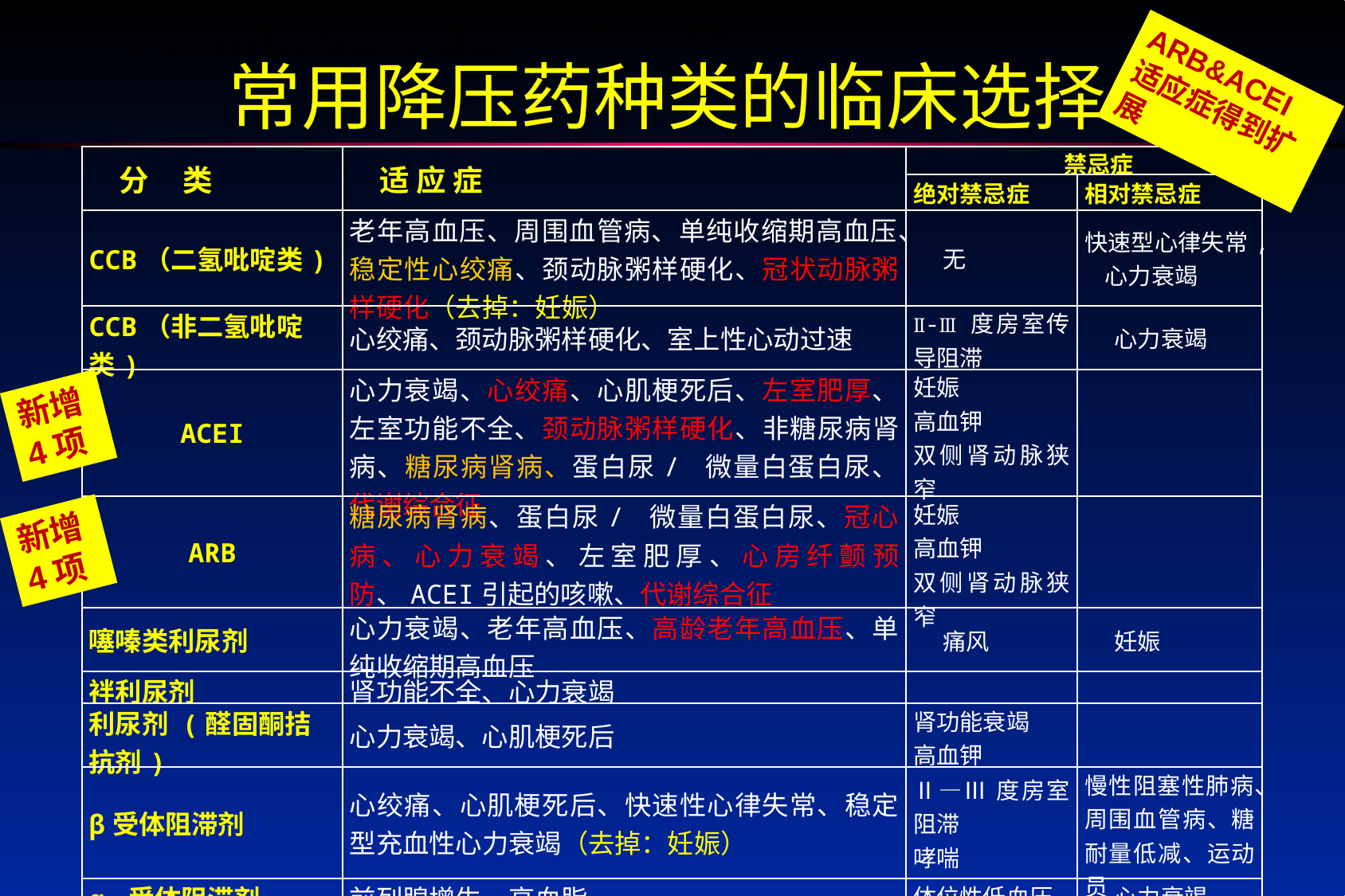

CCB：二氢吡啶类钙通道阻滞剂；ACEI：血管紧张素转换酶抑制剂；ARB：血管紧张素Ⅱ受体阻滞剂；D:噻嗪类利尿剂；βBK：β受体阻滞剂；
+：适用； —：证据不足或不适用；  ±：可能适用；  *：袢利尿剂；  **：螺内酯
＃：对伴心肌梗死病史者可用长效CCB控制高血压。
# 常用降压药种类的临床选择
ARB&ACEI适应症得到扩展

| 分 类 | 适 应 症 | 禁忌症 |  |
| --- | --- | --- | --- |
|  |  | 绝对禁忌症 | 相对禁忌症 |
| CCB（二氢吡啶类) | 老年高血压、周围血管病、单纯收缩期高血压、稳定性心绞痛、颈动脉粥样硬化、冠状动脉粥样硬化（去掉：妊娠） | 无 | 快速型心律失常, 心力衰竭 |
| CCB（非二氢吡啶类) | 心绞痛、颈动脉粥样硬化、室上性心动过速 | Ⅱ-Ⅲ度房室传导阻滞 | 心力衰竭 |
| ACEI | 心力衰竭、心绞痛、心肌梗死后、左室肥厚、左室功能不全、颈动脉粥样硬化、非糖尿病肾病、糖尿病肾病、蛋白尿/ 微量白蛋白尿、代谢综合征 | 妊娠 高血钾 双侧肾动脉狭窄 |  |
| ARB | 糖尿病肾病、蛋白尿/ 微量白蛋白尿、冠心病、心力衰竭、左室肥厚、心房纤颤预防、ACEI引起的咳嗽、代谢综合征 | 妊娠 高血钾 双侧肾动脉狭窄 |  |
| 噻嗪类利尿剂 | 心力衰竭、老年高血压、高龄老年高血压、单纯收缩期高血压 | 痛风 | 妊娠 |
| 袢利尿剂 | 肾功能不全、心力衰竭 |  |  |
| 利尿剂 (醛固酮拮抗剂) | 心力衰竭、心肌梗死后 | 肾功能衰竭 高血钾 |  |
| β受体阻滞剂 | 心绞痛、心肌梗死后、快速性心律失常、稳定型充血性心力衰竭（去掉：妊娠） | Ⅱ—Ⅲ度房室阻滞 哮喘 | 慢性阻塞性肺病、周围血管病、糖耐量低减、运动员 |
| α-受体阻滞剂 | 前列腺增生、高血脂 | 体位性低血压 | 心力衰竭 |
新增4项
新增4项